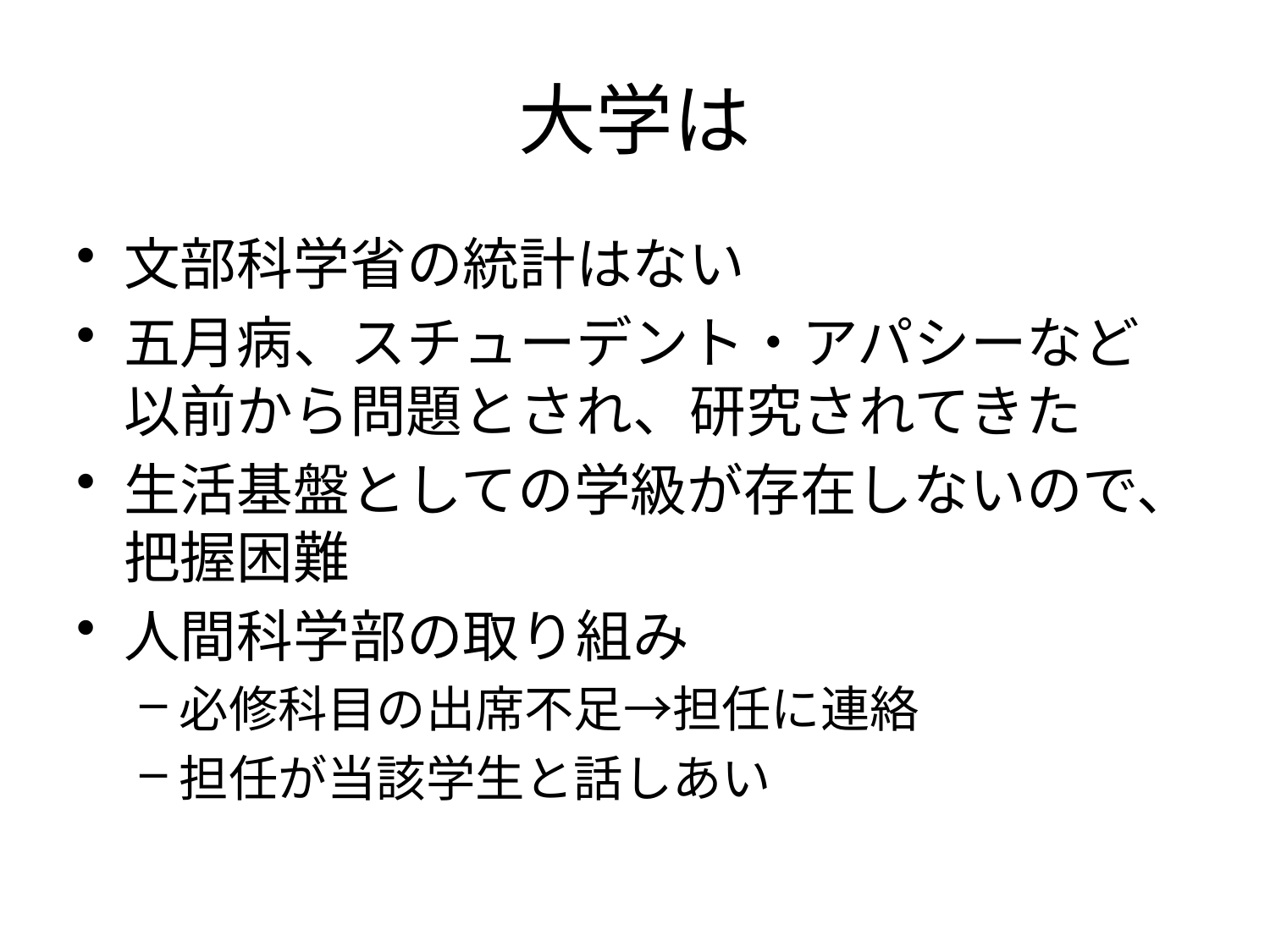

# 大学は
文部科学省の統計はない
五月病、スチューデント・アパシーなど以前から問題とされ、研究されてきた
生活基盤としての学級が存在しないので、把握困難
人間科学部の取り組み
必修科目の出席不足→担任に連絡
担任が当該学生と話しあい